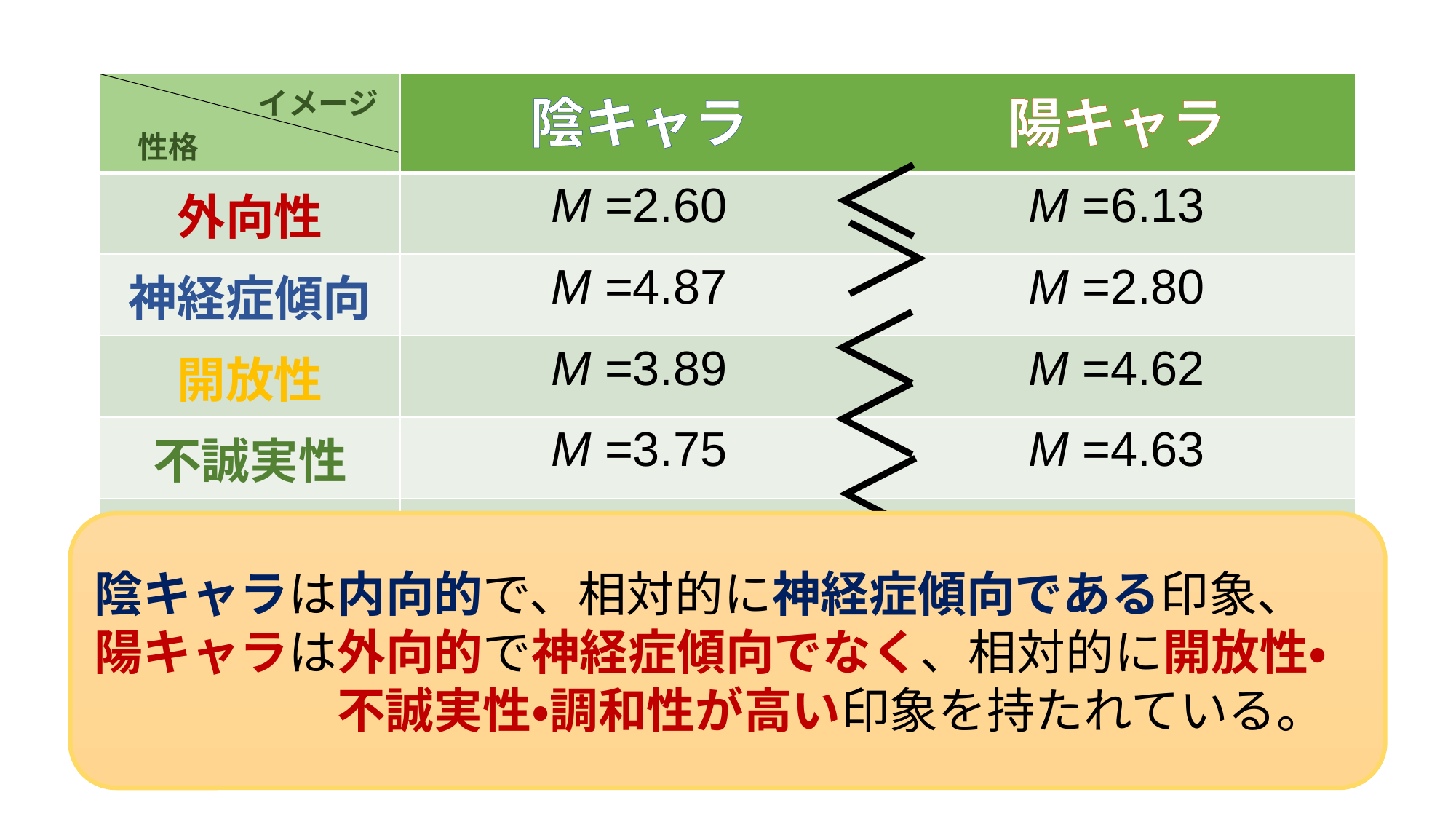

| イメージ 　性格 | 陰キャラ | 陽キャラ |
| --- | --- | --- |
| 外向性 | M =2.60 | M =6.13 |
| 神経症傾向 | M =4.87 | M =2.80 |
| 開放性 | M =3.89 | M =4.62 |
| 不誠実性 | M =3.75 | M =4.63 |
| 調和性 | M =3.96 | M =4.57 |
＜
＜
＜
＜
＜
陰キャラは内向的で、相対的に神経症傾向である印象、
陽キャラは外向的で神経症傾向でなく、相対的に開放性・
　　　　　不誠実性・調和性が高い印象を持たれている。
6